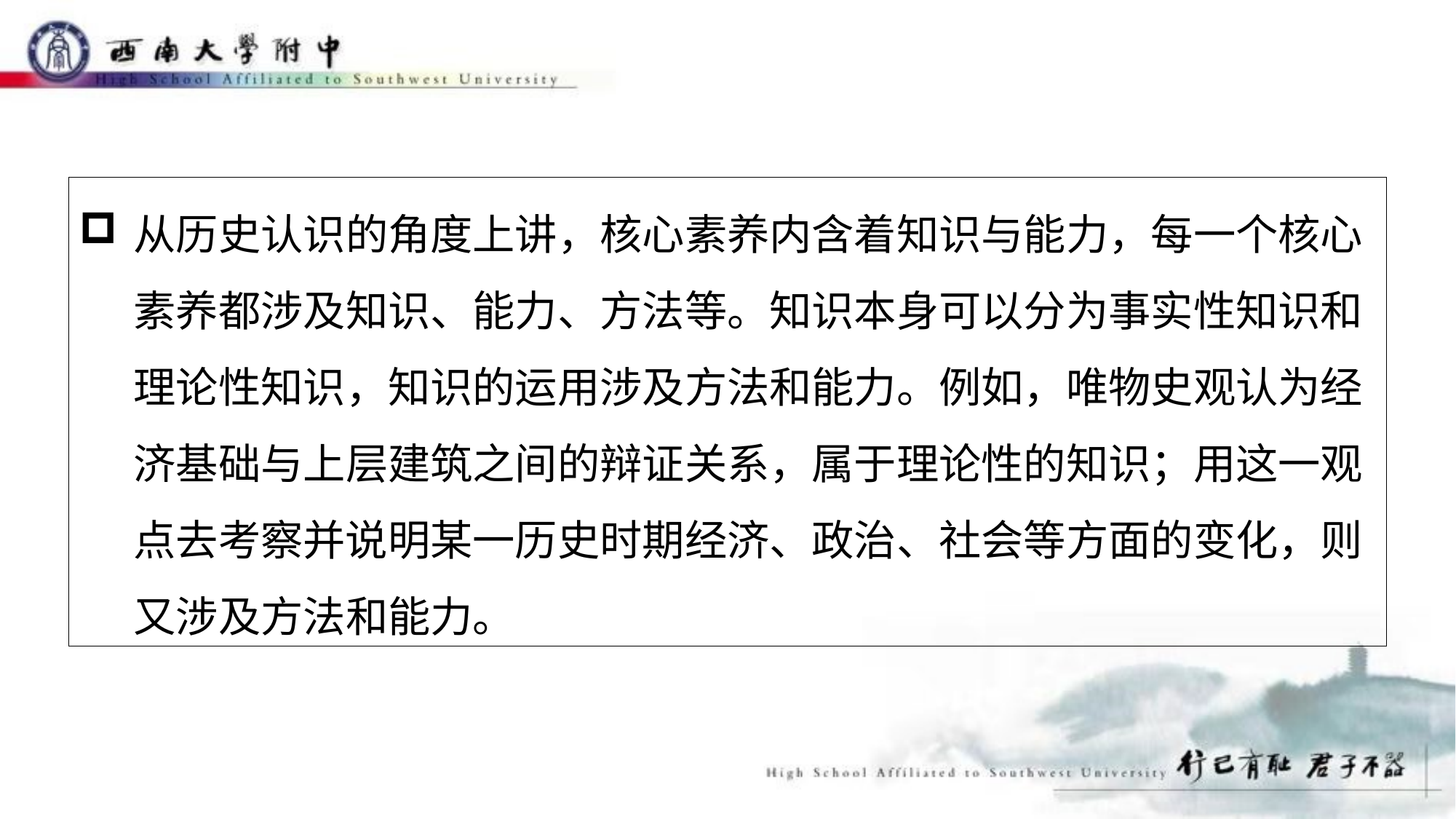

从历史认识的角度上讲，核心素养内含着知识与能力，每一个核心素养都涉及知识、能力、方法等。知识本身可以分为事实性知识和理论性知识，知识的运用涉及方法和能力。例如，唯物史观认为经济基础与上层建筑之间的辩证关系，属于理论性的知识；用这一观点去考察并说明某一历史时期经济、政治、社会等方面的变化，则又涉及方法和能力。